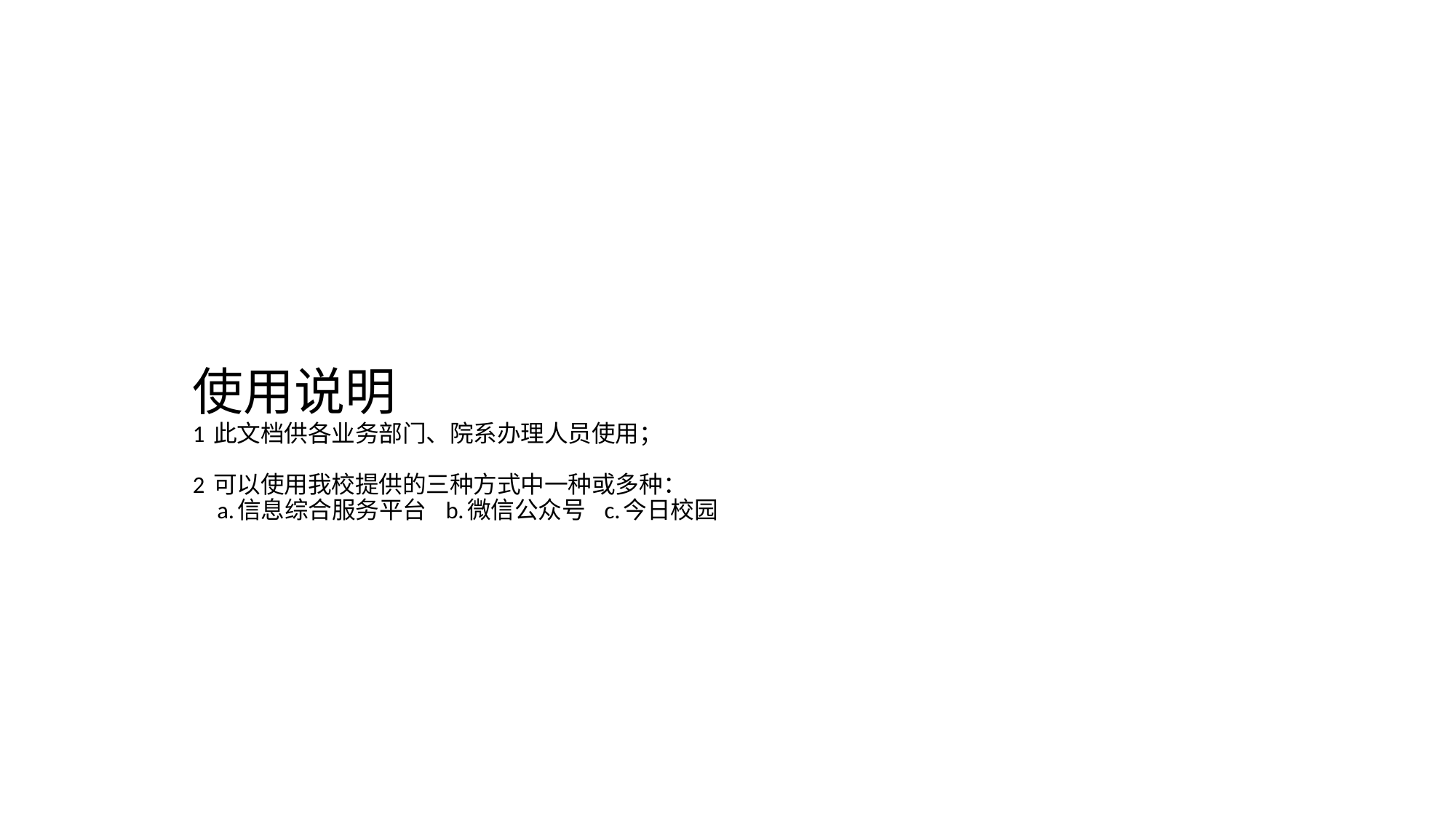

# 使用说明 1 此文档供各业务部门、院系办理人员使用； 2 可以使用我校提供的三种方式中一种或多种： a.信息综合服务平台   b.微信公众号   c.今日校园